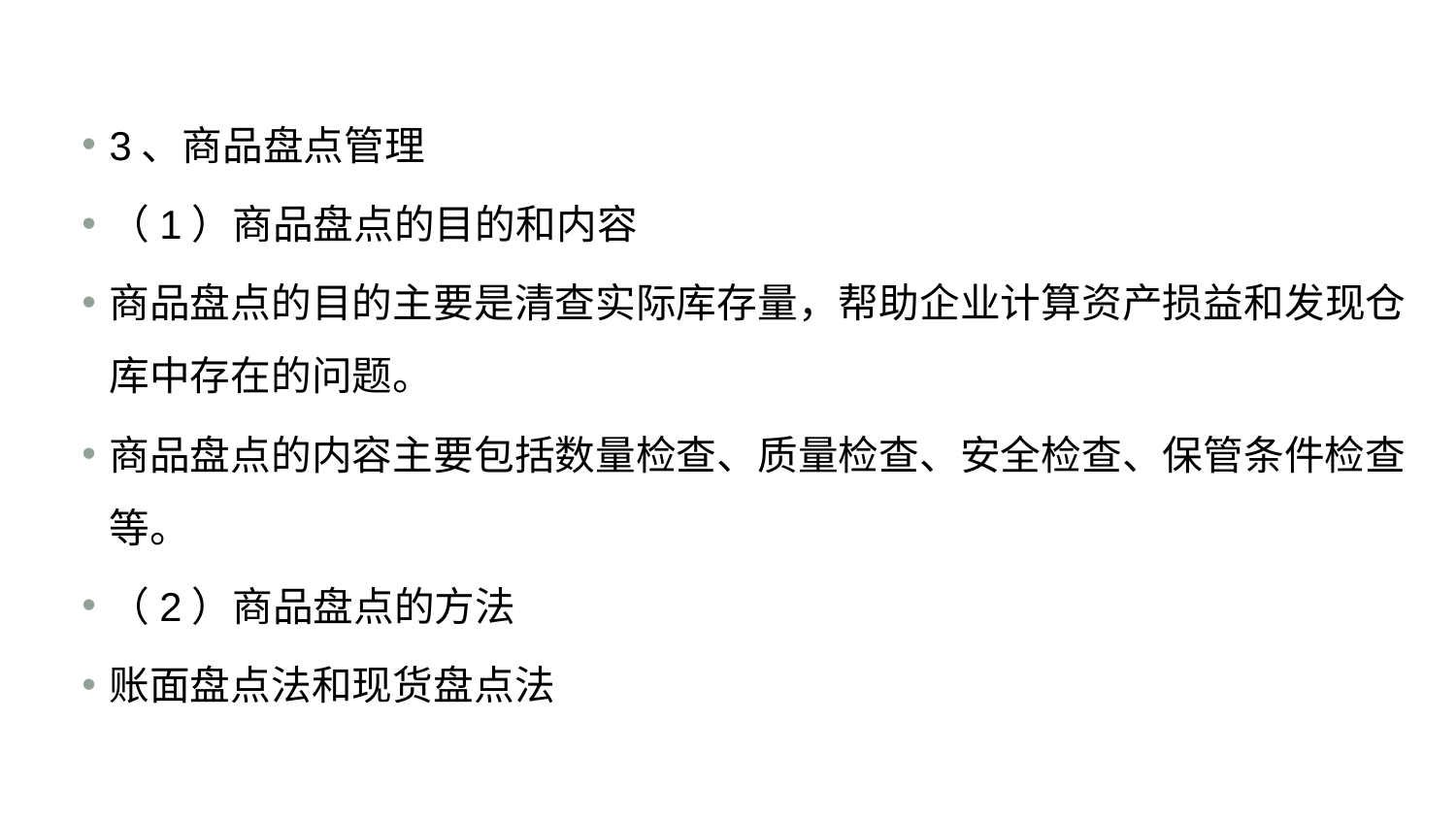

#
3、商品盘点管理
（1）商品盘点的目的和内容
商品盘点的目的主要是清查实际库存量，帮助企业计算资产损益和发现仓库中存在的问题。
商品盘点的内容主要包括数量检查、质量检查、安全检查、保管条件检查等。
（2）商品盘点的方法
账面盘点法和现货盘点法